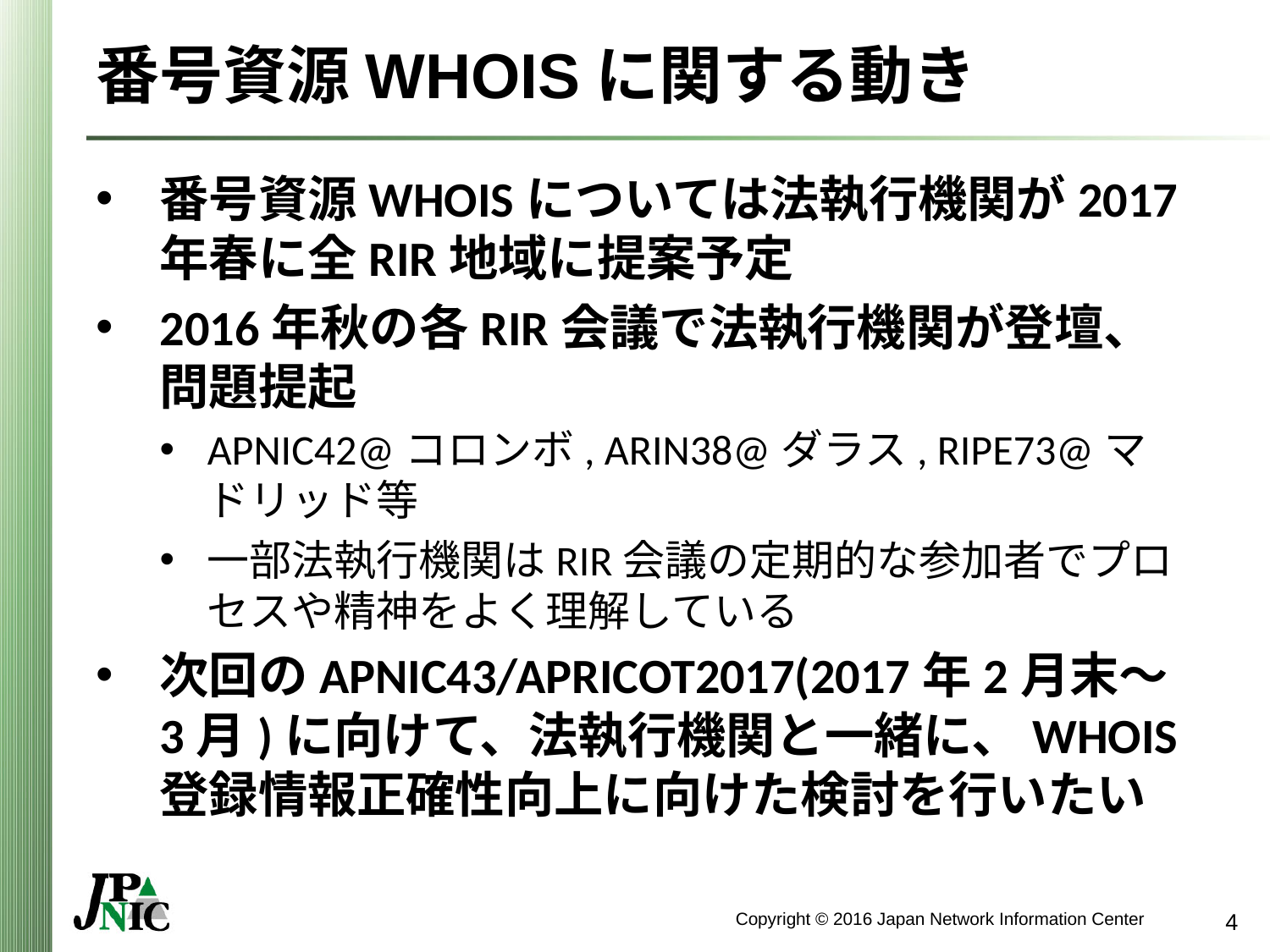

# 番号資源WHOISに関する動き
番号資源WHOISについては法執行機関が2017年春に全RIR地域に提案予定
2016年秋の各RIR会議で法執行機関が登壇、問題提起
APNIC42@コロンボ, ARIN38@ダラス, RIPE73@マドリッド等
一部法執行機関はRIR会議の定期的な参加者でプロセスや精神をよく理解している
次回のAPNIC43/APRICOT2017(2017年2月末～3月)に向けて、法執行機関と一緒に、WHOIS登録情報正確性向上に向けた検討を行いたい
4